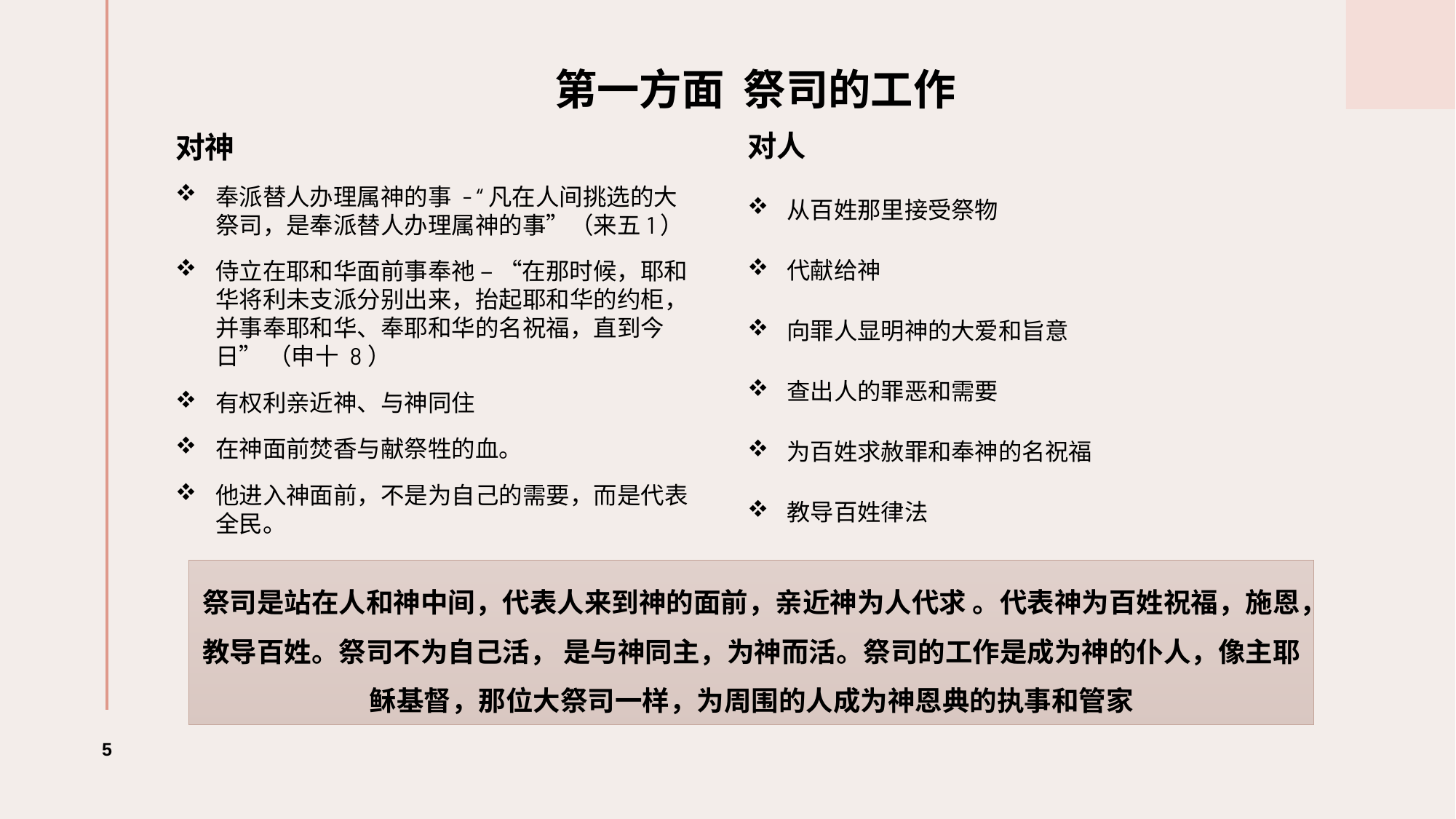

# 第一方面  祭司的工作
对人
从百姓那里接受祭物
代献给神
向罪人显明神的大爱和旨意
查出人的罪恶和需要
为百姓求赦罪和奉神的名祝福
教导百姓律法
对神
奉派替人办理属神的事 - “凡在人间挑选的大祭司，是奉派替人办理属神的事”（来五1）
侍立在耶和华面前事奉祂 – “在那时候，耶和华将利未支派分别出来，抬起耶和华的约柜，并事奉耶和华、奉耶和华的名祝福，直到今日” （申十 8）
有权利亲近神、与神同住
在神面前焚香与献祭牲的血。
他进入神面前，不是为自己的需要，而是代表全民。

祭司是站在人和神中间，代表人来到神的面前，亲近神为人代求 。代表神为百姓祝福，施恩，教导百姓。祭司不为自己活， 是与神同主，为神而活。祭司的工作是成为神的仆人，像主耶稣基督，那位大祭司一样，为周围的人成为神恩典的执事和管家
5